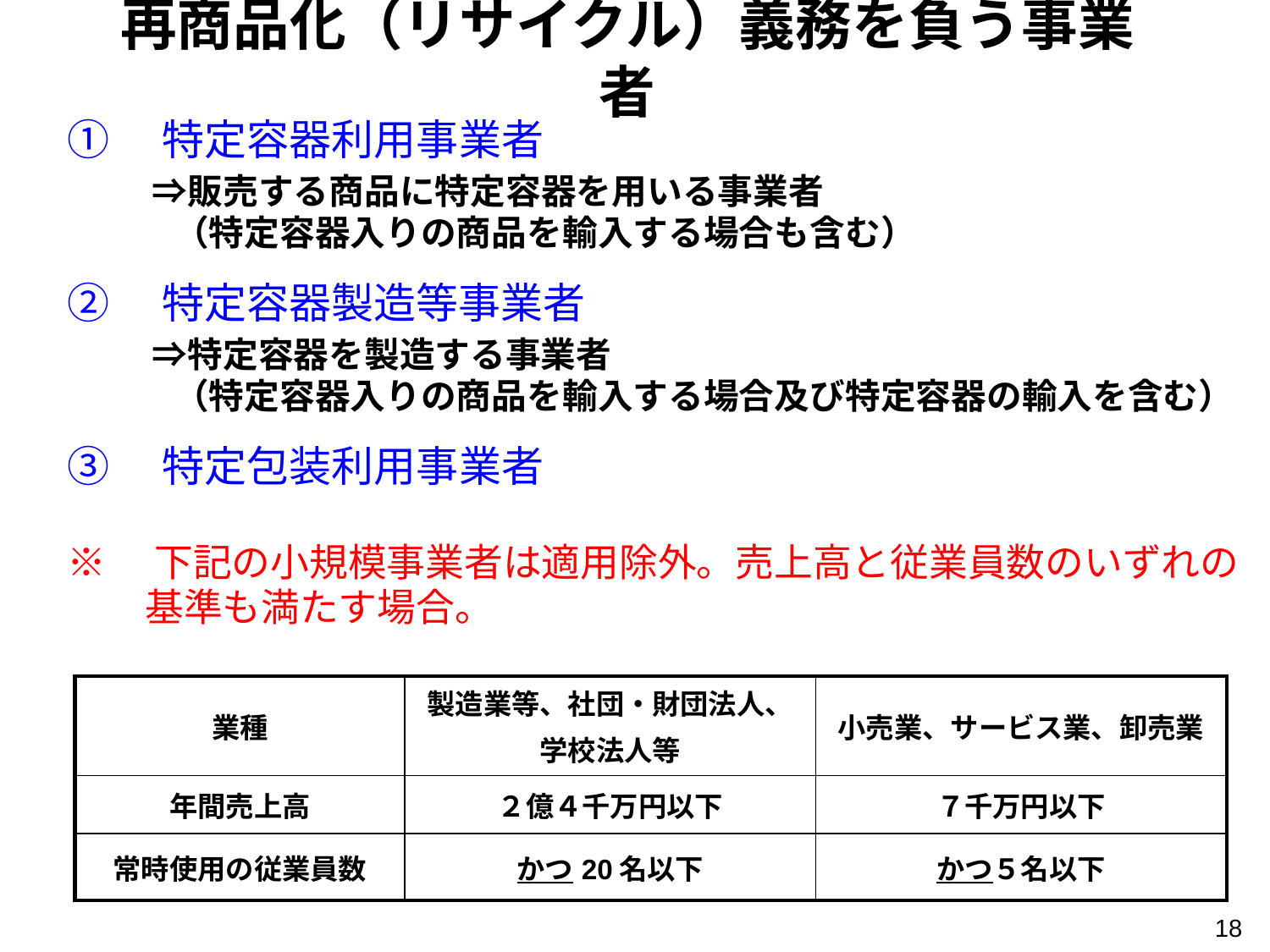

# 再商品化（リサイクル）義務を負う事業者
①　特定容器利用事業者
　　⇒販売する商品に特定容器を用いる事業者
　　　（特定容器入りの商品を輸入する場合も含む）

②　特定容器製造等事業者
　　⇒特定容器を製造する事業者
　　　（特定容器入りの商品を輸入する場合及び特定容器の輸入を含む）

③　特定包装利用事業者

※　下記の小規模事業者は適用除外。売上高と従業員数のいずれの
　　基準も満たす場合。

| 業種 | 製造業等、社団・財団法人、 学校法人等 | 小売業、サービス業、卸売業 |
| --- | --- | --- |
| 年間売上高 | ２億４千万円以下 | ７千万円以下 |
| 常時使用の従業員数 | かつ20名以下 | かつ５名以下 |
18